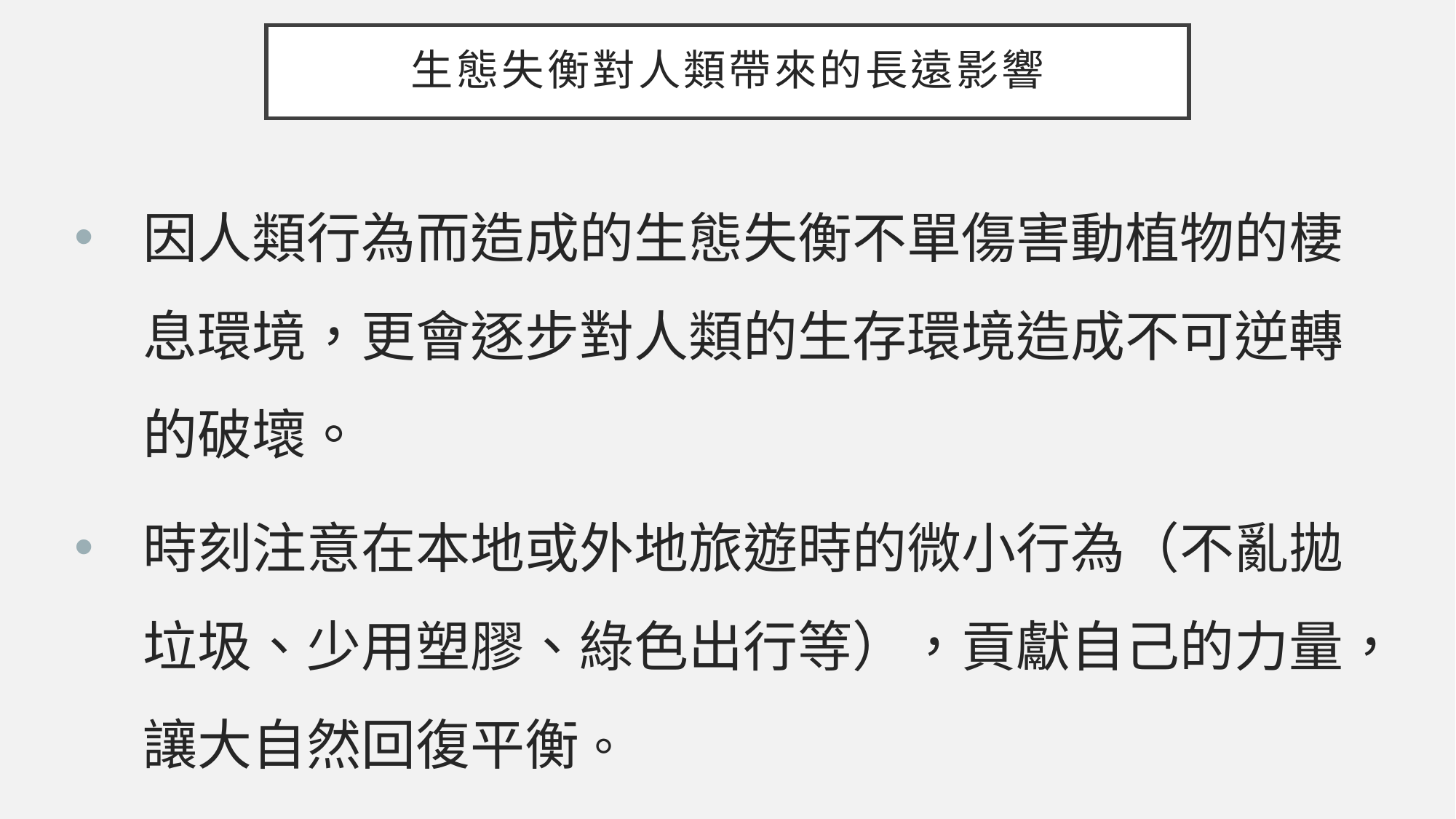

# 生態失衡對人類帶來的長遠影響

因人類行為而造成的生態失衡不單傷害動植物的棲息環境，更會逐步對人類的生存環境造成不可逆轉的破壞。
時刻注意在本地或外地旅遊時的微小行為（不亂拋垃圾、少用塑膠、綠色出行等），貢獻自己的力量，讓大自然回復平衡。